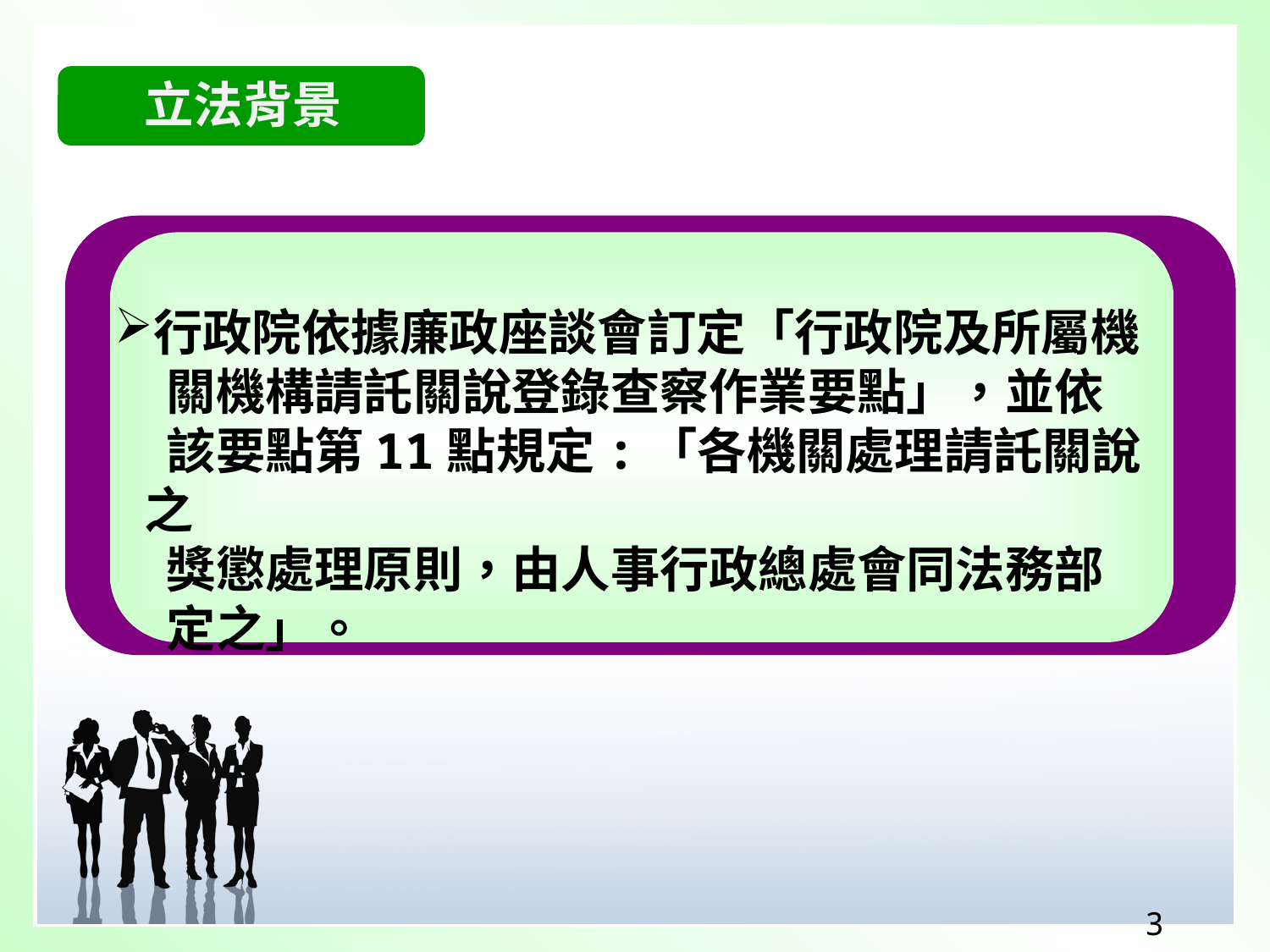

立法背景

行政院依據廉政座談會訂定「行政院及所屬機
  關機構請託關說登錄查察作業要點」，並依
  該要點第11點規定:「各機關處理請託關說之
  獎懲處理原則，由人事行政總處會同法務部
  定之」。
                                     3